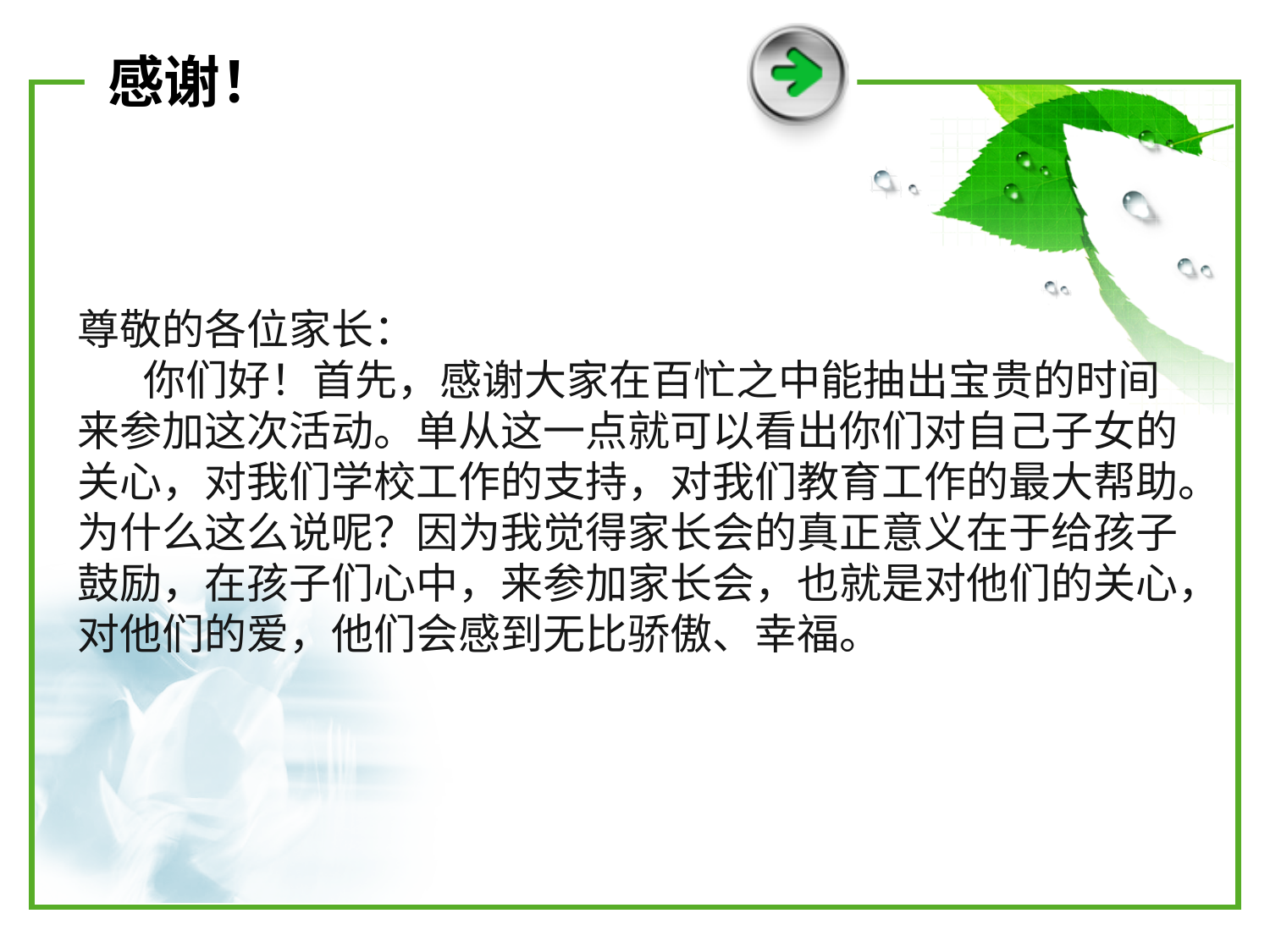

# 感谢！
尊敬的各位家长：
       你们好！首先，感谢大家在百忙之中能抽出宝贵的时间来参加这次活动。单从这一点就可以看出你们对自己子女的关心，对我们学校工作的支持，对我们教育工作的最大帮助。
为什么这么说呢？因为我觉得家长会的真正意义在于给孩子鼓励，在孩子们心中，来参加家长会，也就是对他们的关心，对他们的爱，他们会感到无比骄傲、幸福。